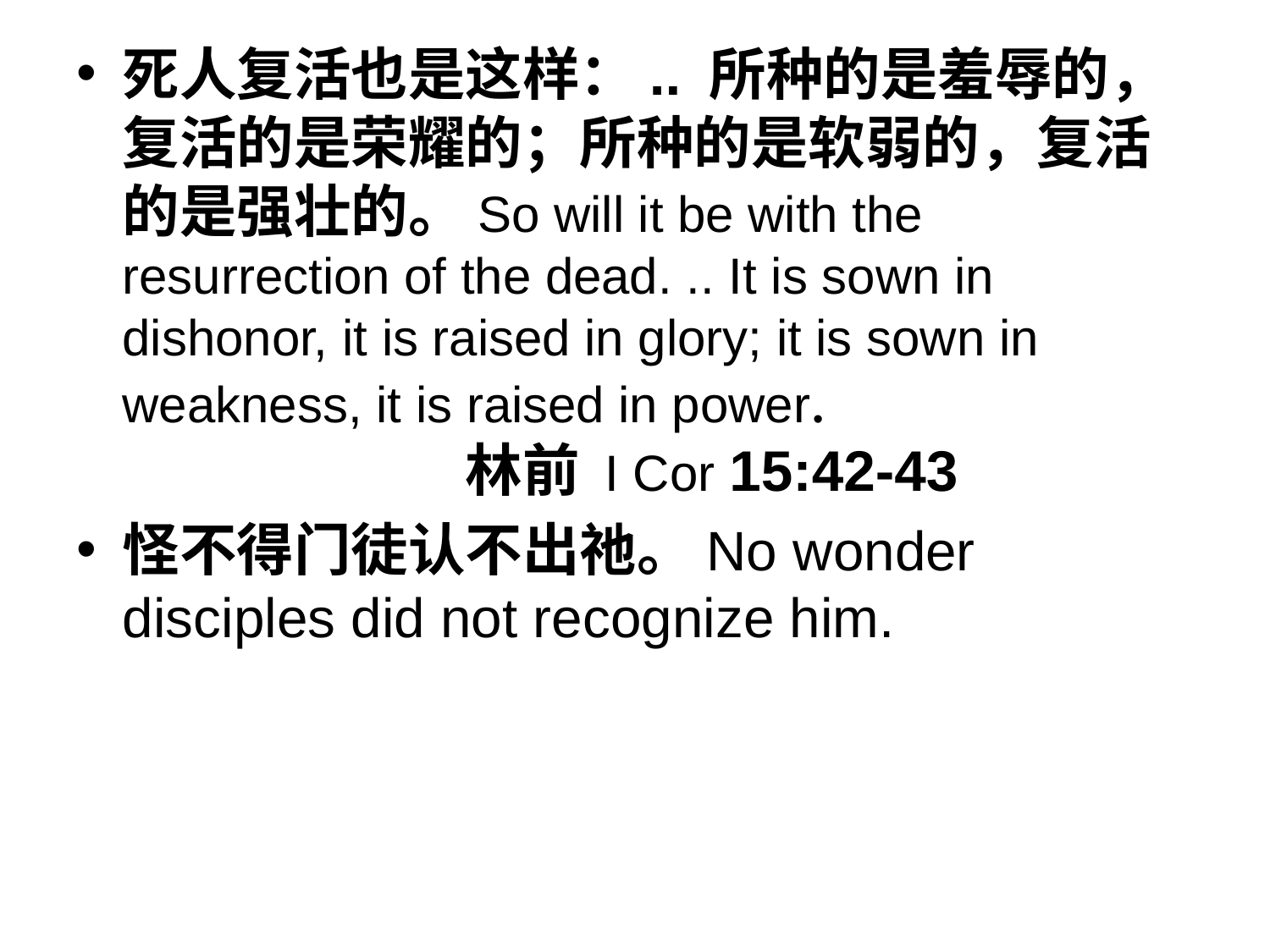

死人复活也是这样：.. 所种的是羞辱的，复活的是荣耀的；所种的是软弱的，复活的是强壮的。So will it be with the resurrection of the dead. .. It is sown in dishonor, it is raised in glory; it is sown in weakness, it is raised in power. 						林前 I Cor 15:42-43
怪不得门徒认不出祂。No wonder disciples did not recognize him.